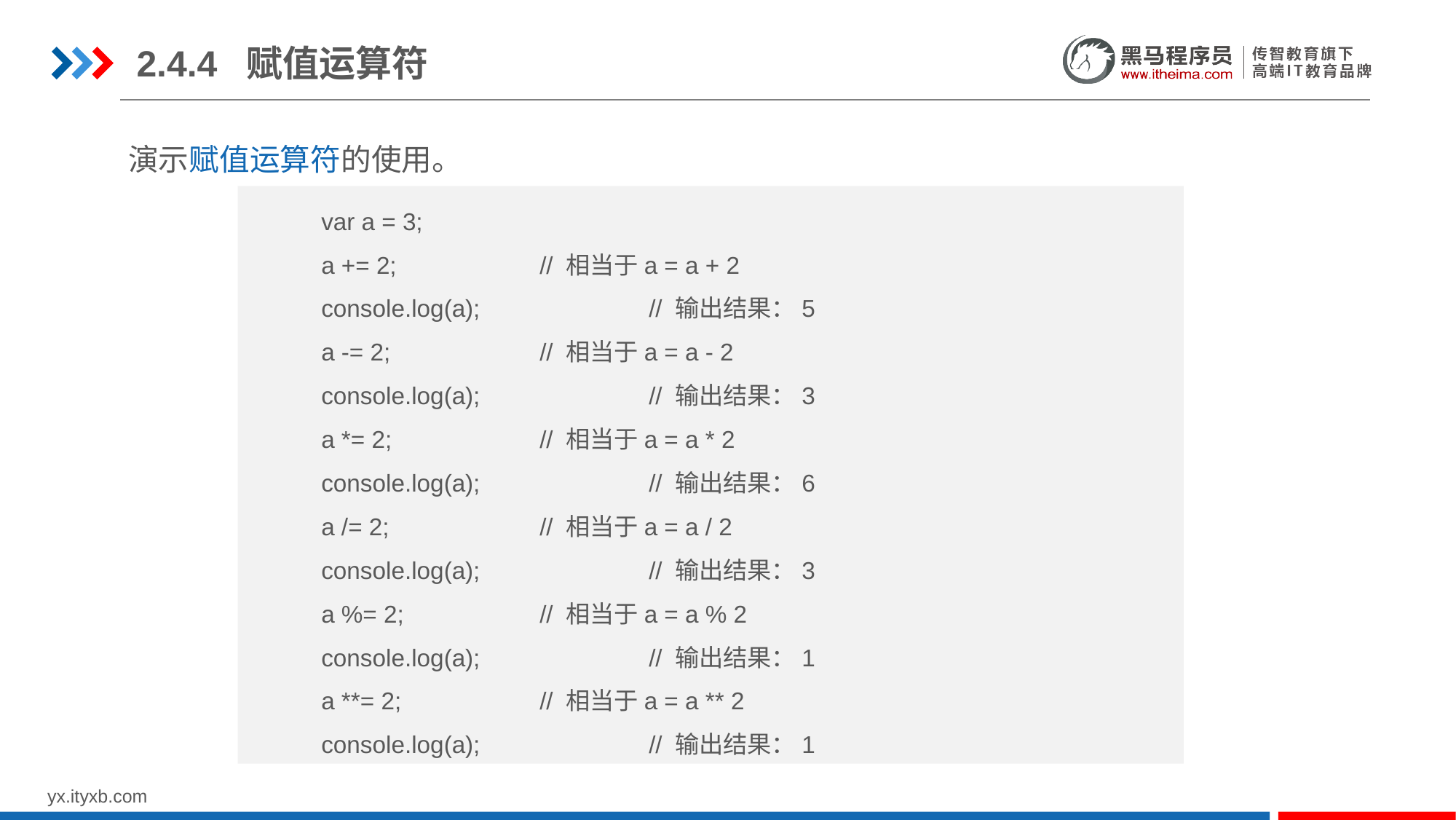

2.4.4  赋值运算符
演示赋值运算符的使用。

var a = 3;
a += 2;		// 相当于a = a + 2
console.log(a);		// 输出结果：5
a -= 2;		// 相当于a = a - 2
console.log(a);   		// 输出结果：3
a *= 2;		// 相当于a = a * 2
console.log(a);    		// 输出结果：6
a /= 2;		// 相当于a = a / 2
console.log(a);    		// 输出结果：3
a %= 2;		// 相当于a = a % 2
console.log(a);    		// 输出结果：1
a **= 2;		// 相当于a = a ** 2
console.log(a);   		// 输出结果：1